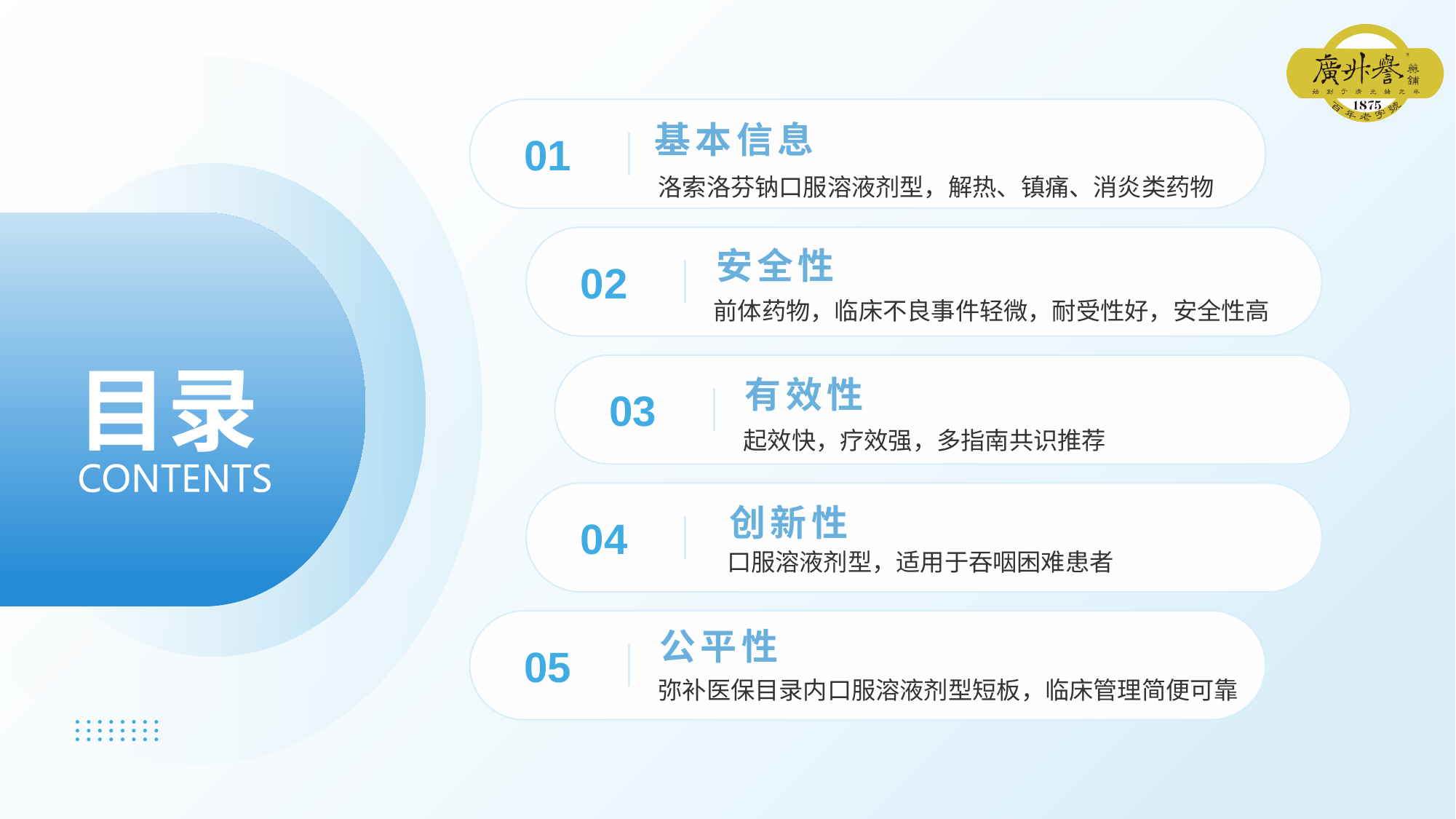

01
基本信息
洛索洛芬钠口服溶液剂型，解热、镇痛、消炎类药物

02
安全性
前体药物，临床不良事件轻微，耐受性好，安全性高
# 目录

03
有效性
起效快，疗效强，多指南共识推荐

04
创新性
口服溶液剂型，适用于吞咽困难患者

05
公平性
弥补医保目录内口服溶液剂型短板，临床管理简便可靠